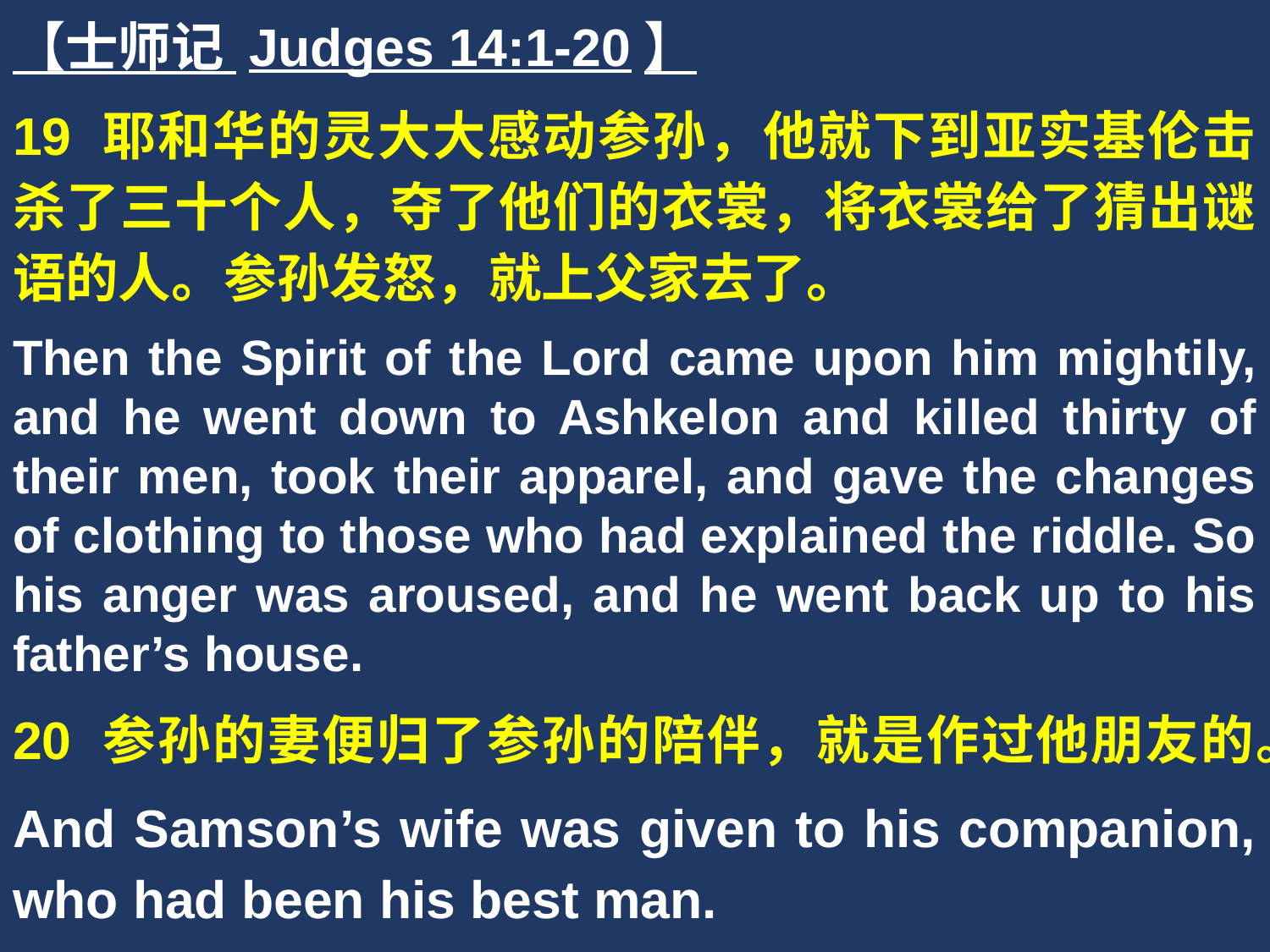

【士师记 Judges 14:1-20】
19 耶和华的灵大大感动参孙，他就下到亚实基伦击杀了三十个人，夺了他们的衣裳，将衣裳给了猜出谜语的人。参孙发怒，就上父家去了。
Then the Spirit of the Lord came upon him mightily, and he went down to Ashkelon and killed thirty of their men, took their apparel, and gave the changes of clothing to those who had explained the riddle. So his anger was aroused, and he went back up to his father’s house.
20 参孙的妻便归了参孙的陪伴，就是作过他朋友的。
And Samson’s wife was given to his companion, who had been his best man.